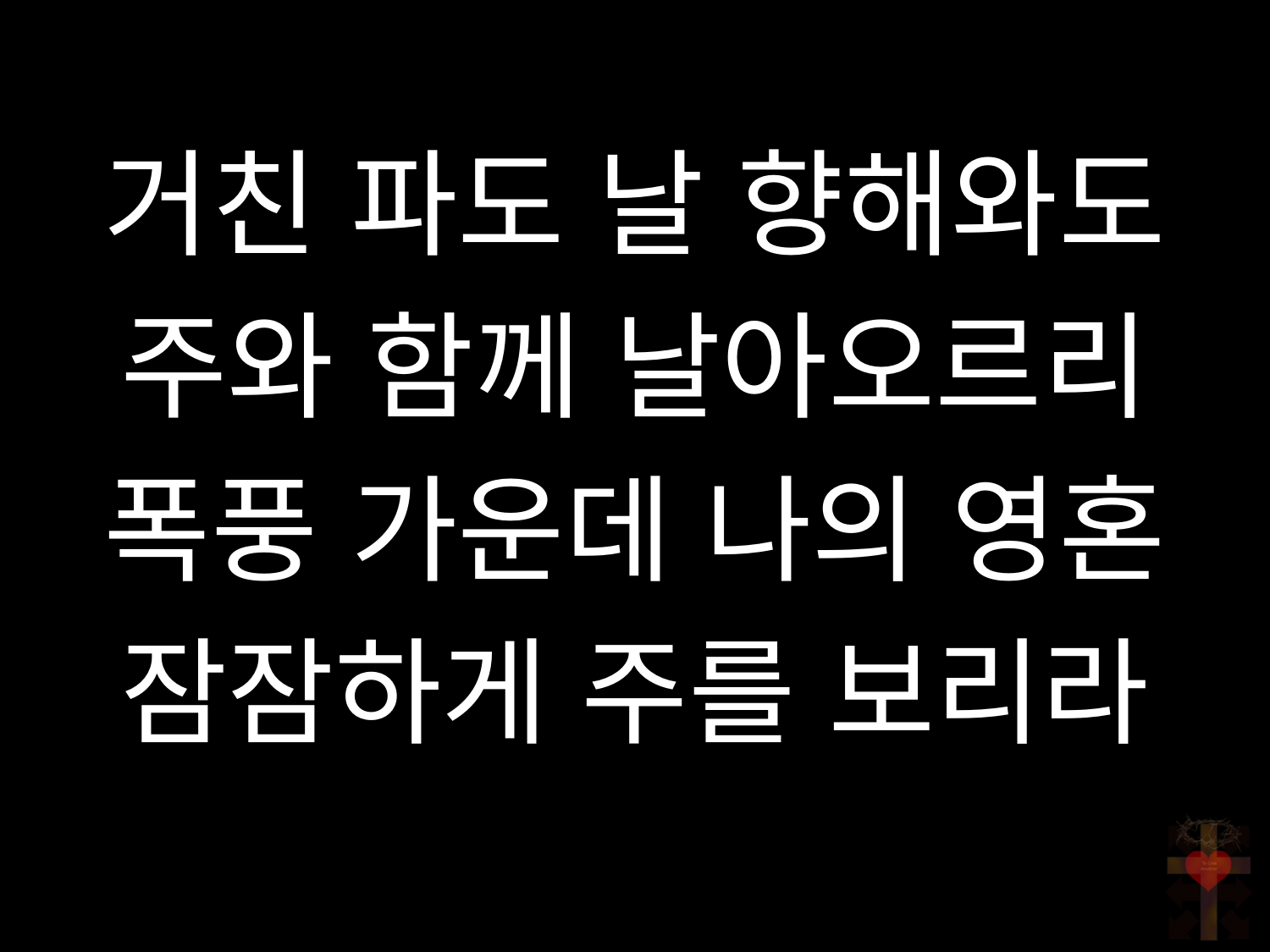

거친 파도 날 향해와도
주와 함께 날아오르리
폭풍 가운데 나의 영혼
잠잠하게 주를 보리라
#